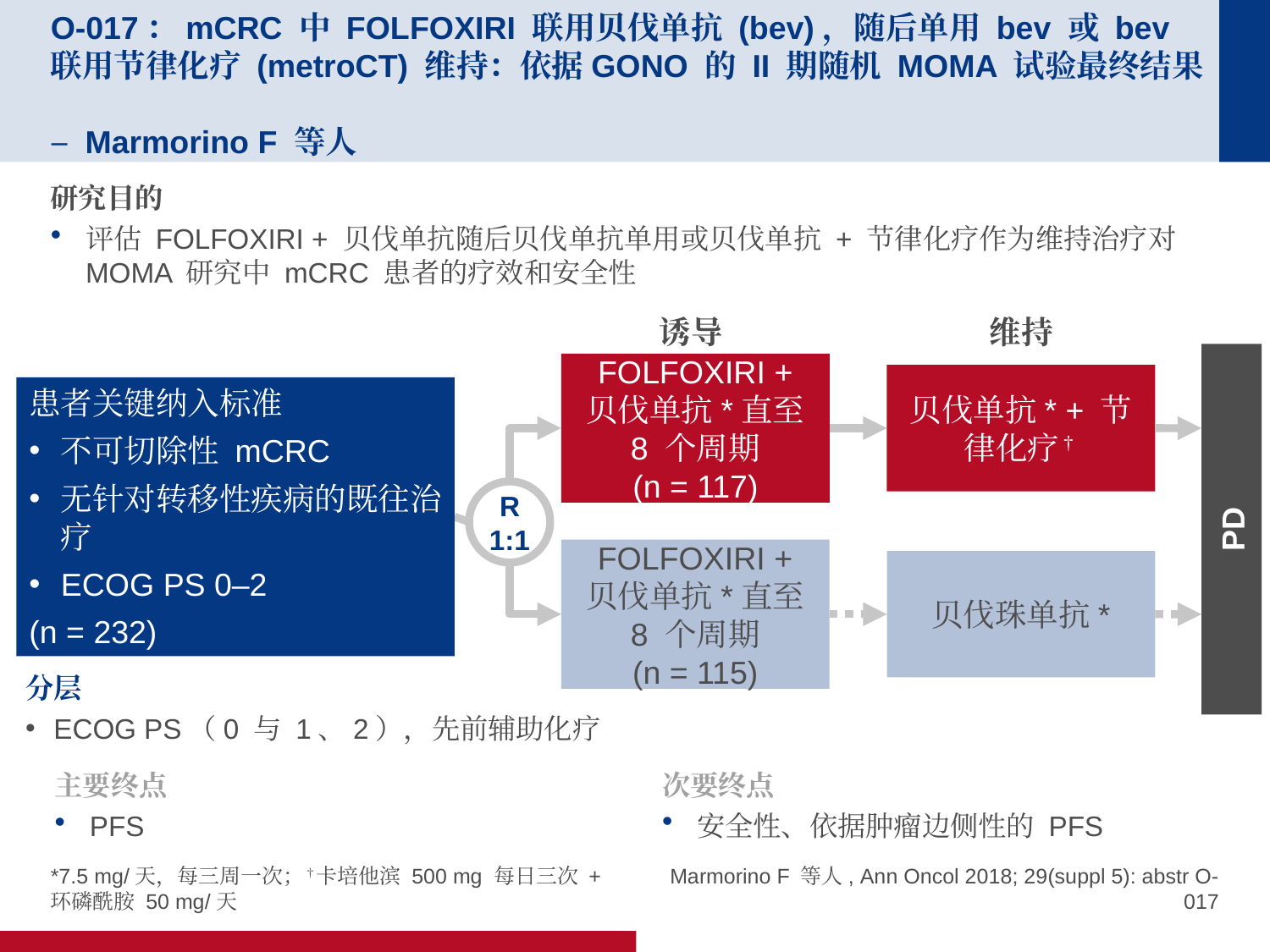

# O-017：mCRC 中 FOLFOXIRI 联用贝伐单抗 (bev)，随后单用 bev 或 bev 联用节律化疗 (metroCT) 维持：依据GONO 的 II 期随机 MOMA 试验最终结果 – Marmorino F 等人
研究目的
评估 FOLFOXIRI + 贝伐单抗随后贝伐单抗单用或贝伐单抗 + 节律化疗作为维持治疗对 MOMA 研究中 mCRC 患者的疗效和安全性
诱导
维持
PD
FOLFOXIRI + 贝伐单抗*直至 8 个周期
(n = 117)
贝伐单抗* + 节律化疗†
患者关键纳入标准
不可切除性 mCRC
无针对转移性疾病的既往治疗
ECOG PS 0–2
(n = 232)
R
1:1
FOLFOXIRI + 贝伐单抗*直至 8 个周期
(n = 115)
贝伐珠单抗*
分层
ECOG PS（0 与 1、2），先前辅助化疗
主要终点
PFS
次要终点
安全性、依据肿瘤边侧性的 PFS
*7.5 mg/天，每三周一次；†卡培他滨 500 mg 每日三次 + 环磷酰胺 50 mg/天
Marmorino F 等人, Ann Oncol 2018; 29(suppl 5): abstr O-017